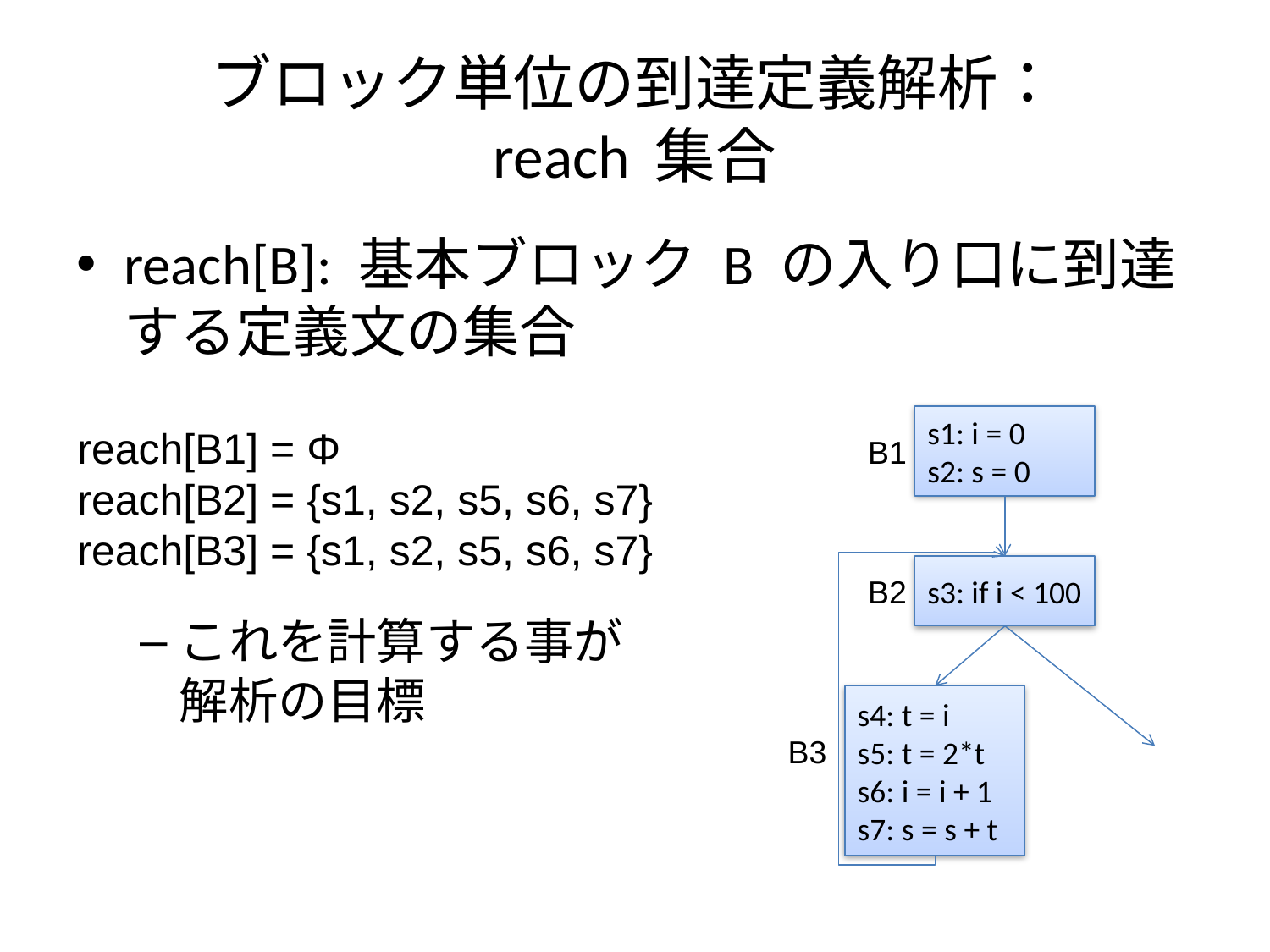

# ブロック単位の到達定義解析： reach 集合
reach[B]: 基本ブロック B の入り口に到達する定義文の集合

これを計算する事が
解析の目標
s1: i = 0
s2: s = 0
reach[B1] = Φ
reach[B2] = {s1, s2, s5, s6, s7}
reach[B3] = {s1, s2, s5, s6, s7}
B1
s3: if i < 100
B2
s4: t = i
s5: t = 2*t
s6: i = i + 1
s7: s = s + t
B3